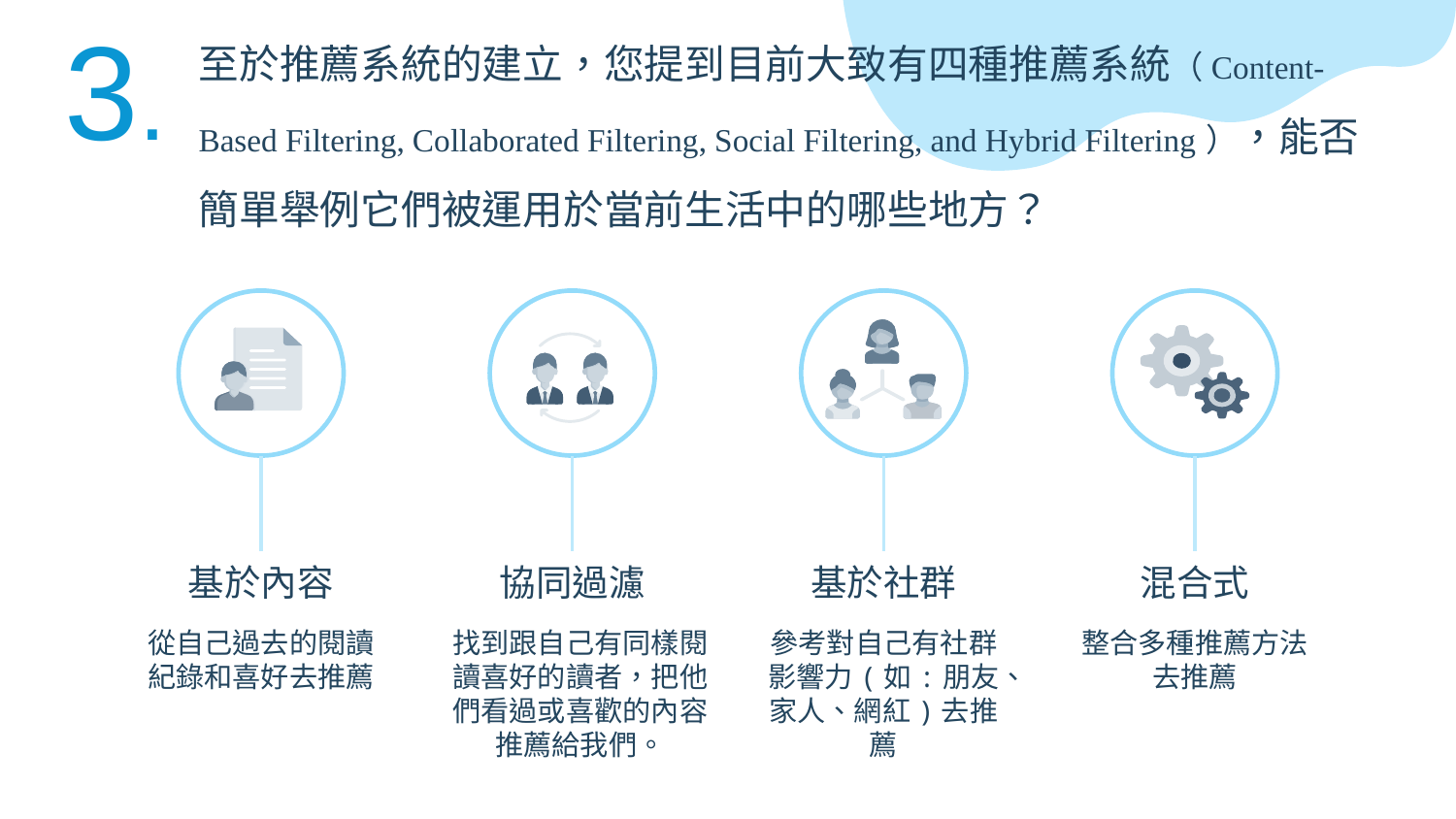

3.
# 至於推薦系統的建立，您提到目前大致有四種推薦系統（Content-Based Filtering, Collaborated Filtering, Social Filtering, and Hybrid Filtering），能否簡單舉例它們被運用於當前生活中的哪些地方？

基於內容
協同過濾
基於社群
混合式
從自己過去的閱讀紀錄和喜好去推薦
找到跟自己有同樣閱讀喜好的讀者，把他們看過或喜歡的內容推薦給我們。
參考對自己有社群影響力(如:朋友、家人、網紅)去推薦
整合多種推薦方法去推薦